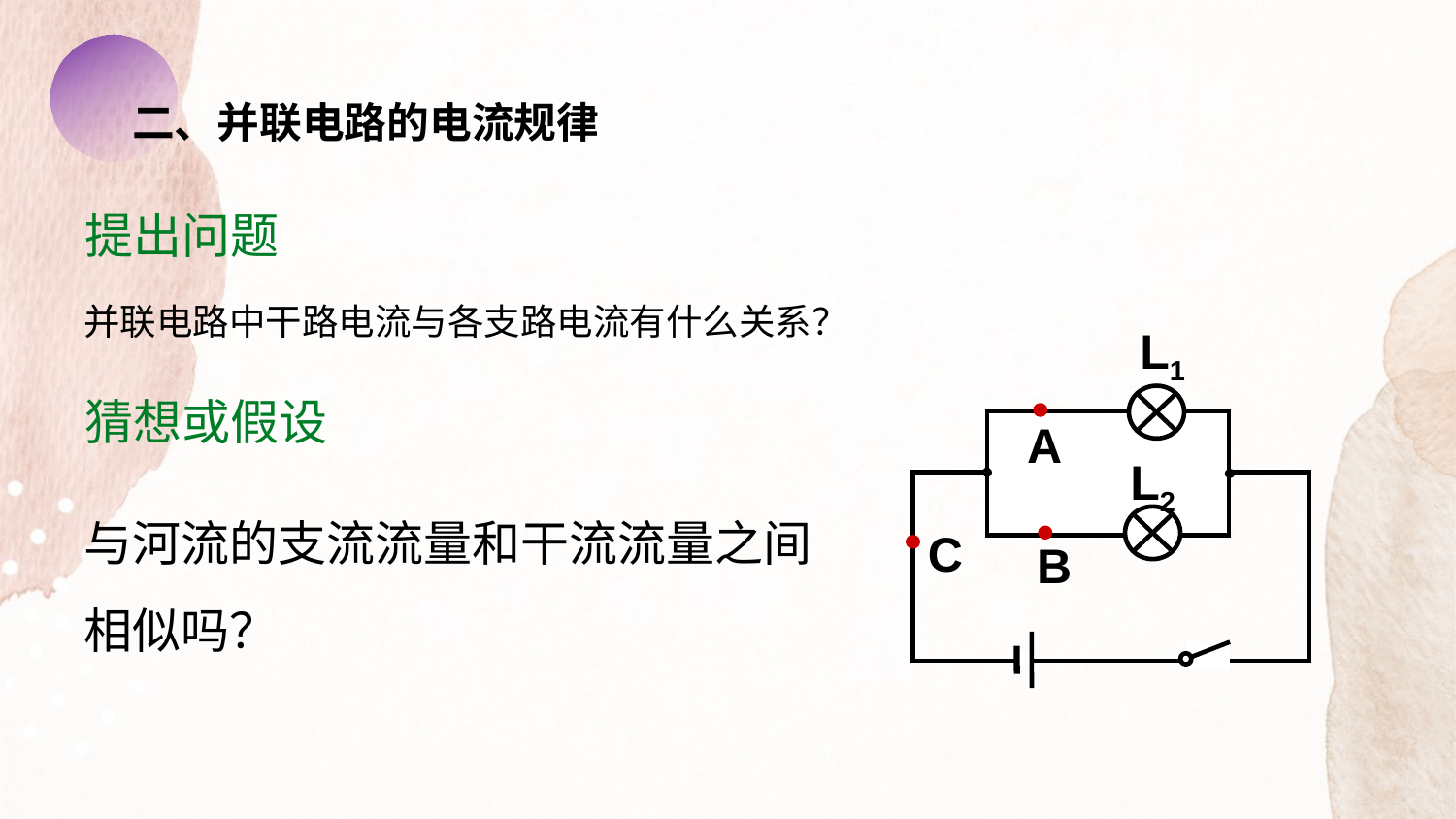

二、并联电路的电流规律
提出问题
并联电路中干路电流与各支路电流有什么关系？
L1

A
L2
L1

C

B

猜想或假设
与河流的支流流量和干流流量之间相似吗？